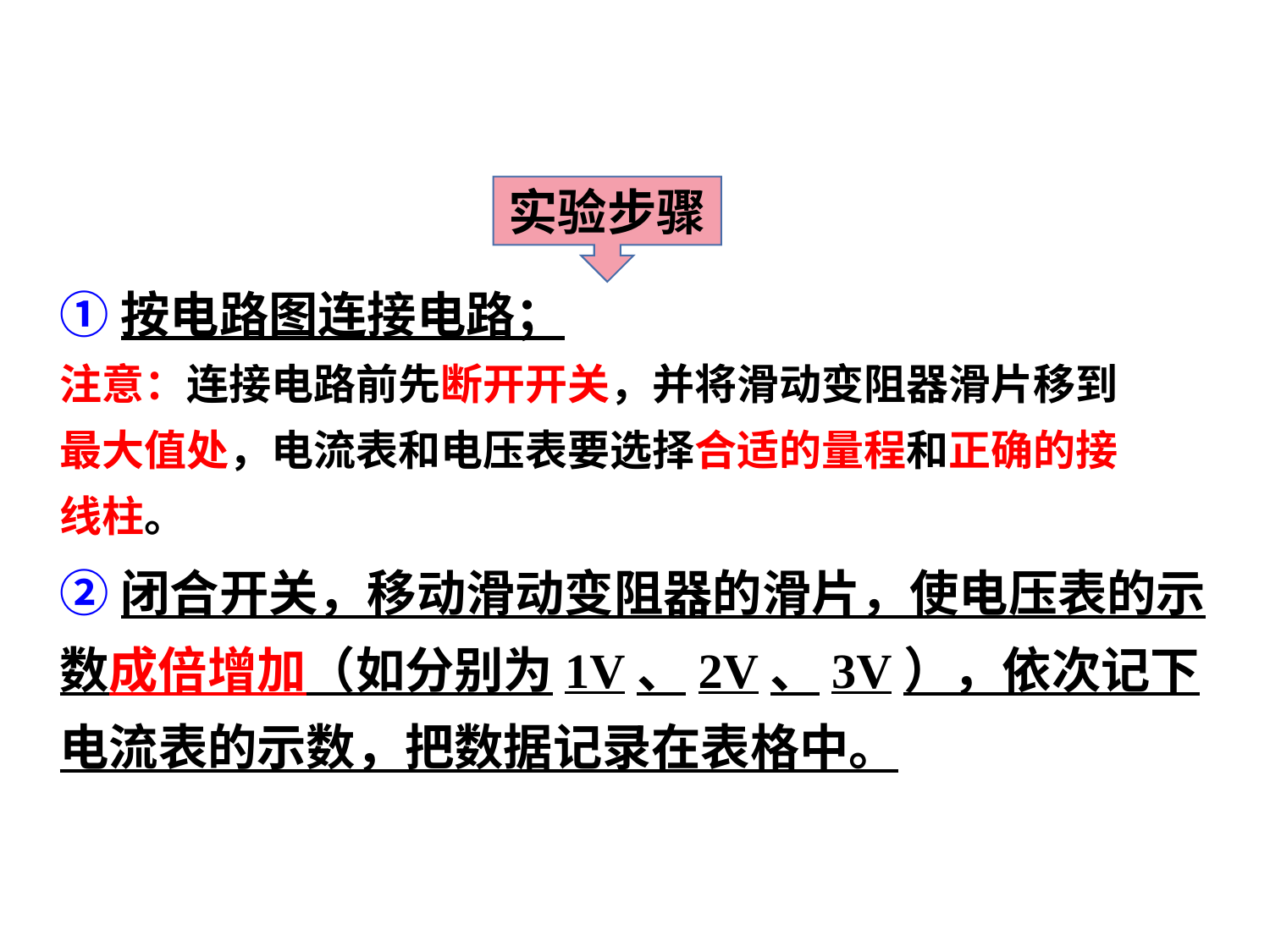

实验步骤
①按电路图连接电路；
注意：连接电路前先断开开关，并将滑动变阻器滑片移到最大值处，电流表和电压表要选择合适的量程和正确的接线柱。
②闭合开关，移动滑动变阻器的滑片，使电压表的示数成倍增加（如分别为1V、2V、3V），依次记下电流表的示数，把数据记录在表格中。